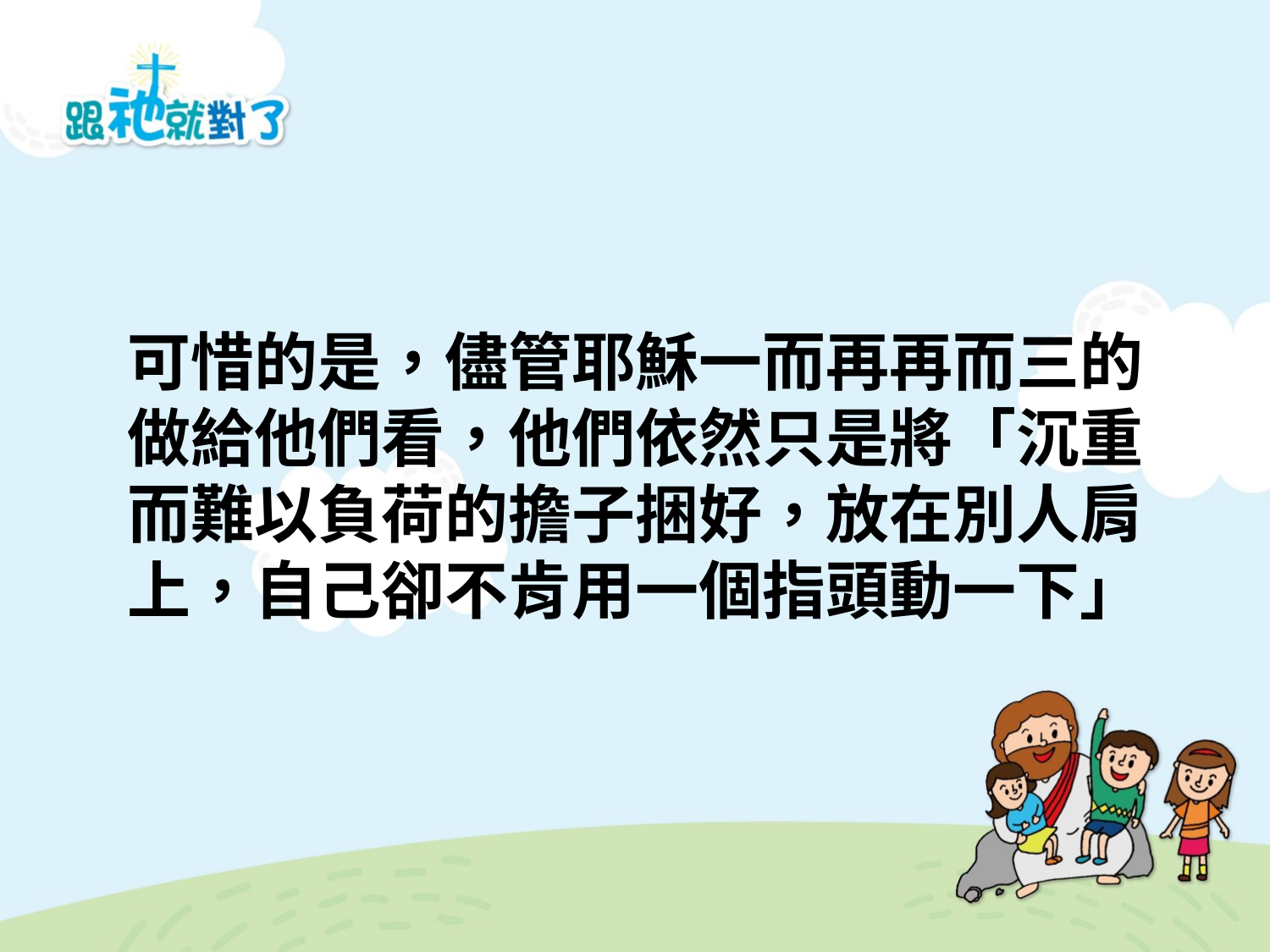

可惜的是，儘管耶穌一而再再而三的做給他們看，他們依然只是將「沉重而難以負荷的擔子捆好，放在別人肩上，自己卻不肯用一個指頭動一下」